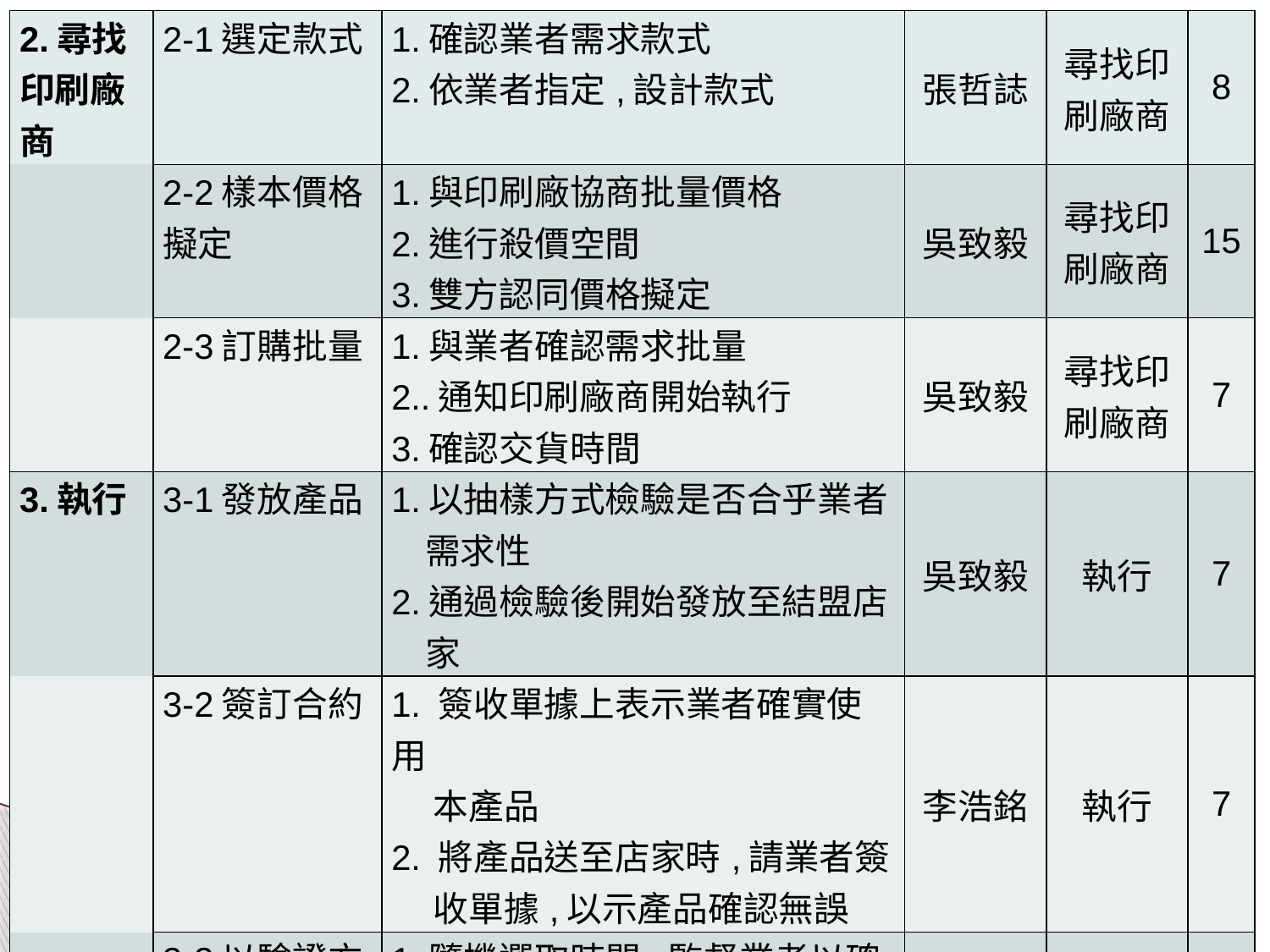

| 2.尋找印刷廠商 | 2-1選定款式 | 1.確認業者需求款式 2.依業者指定,設計款式 | 張哲誌 | 尋找印 刷廠商 | 8 |
| --- | --- | --- | --- | --- | --- |
|  | 2-2樣本價格擬定 | 1.與印刷廠協商批量價格 2.進行殺價空間 3.雙方認同價格擬定 | 吳致毅 | 尋找印 刷廠商 | 15 |
|  | 2-3訂購批量 | 1.與業者確認需求批量 2..通知印刷廠商開始執行 3.確認交貨時間 | 吳致毅 | 尋找印 刷廠商 | 7 |
| 3.執行 | 3-1發放產品 | 1.以抽樣方式檢驗是否合乎業者 需求性 2.通過檢驗後開始發放至結盟店 家 | 吳致毅 | 執行 | 7 |
|  | 3-2簽訂合約 | 1. 簽收單據上表示業者確實使用 本產品 2. 將產品送至店家時,請業者簽 收單據,以示產品確認無誤 | 李浩銘 | 執行 | 7 |
|  | 3-3以驗證方式確保專案執行 | 1.隨機選取時間,監督業者以確保 專案執行,以拍照等驗證方式證 明 | 李浩銘 | 執行 | 6 |
專案管理
2015/09/29
9